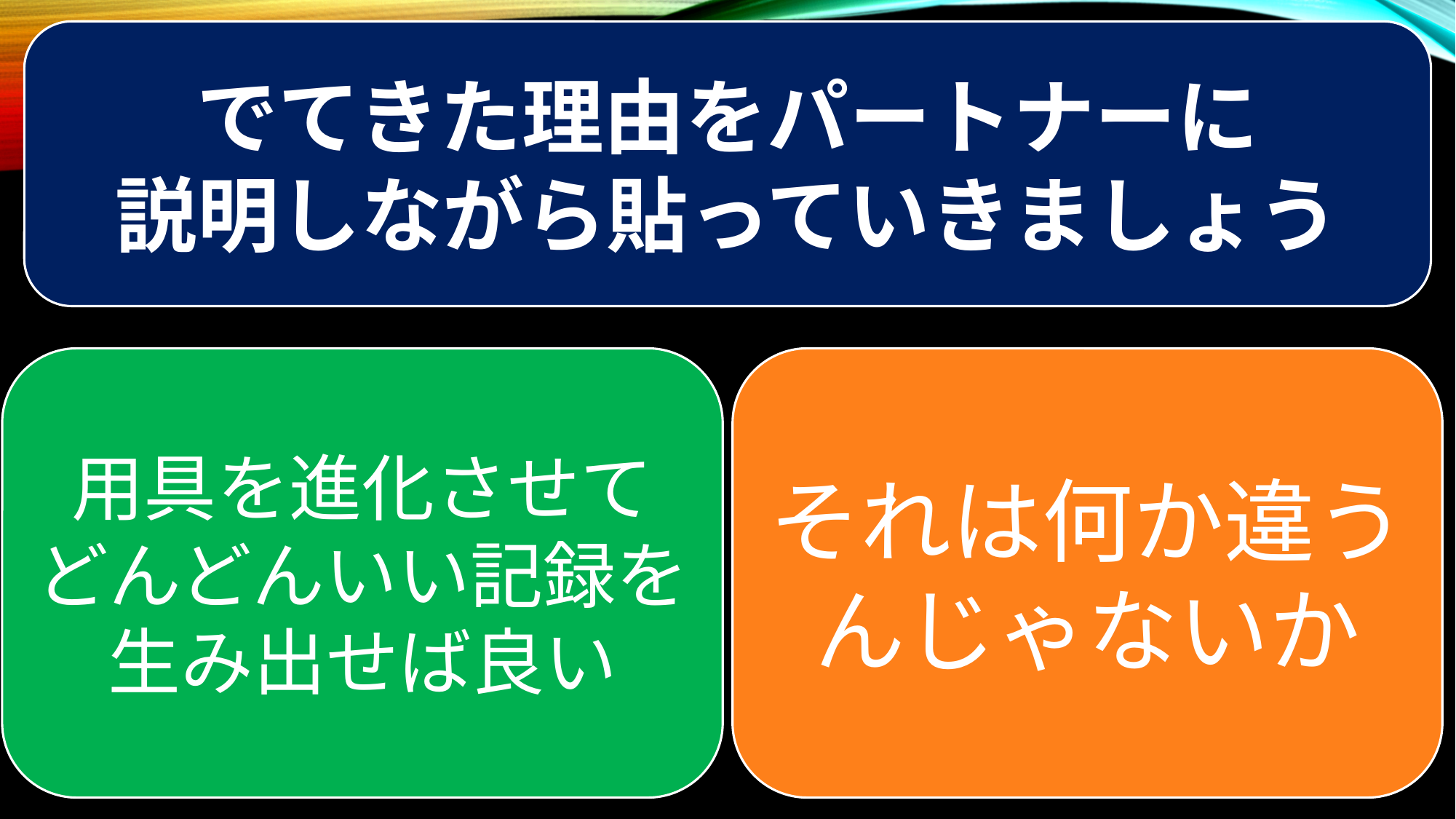

でてきた理由をパートナーに
説明しながら貼っていきましょう
用具を進化させて
どんどんいい記録を
生み出せば良い
それは何か違うんじゃないか